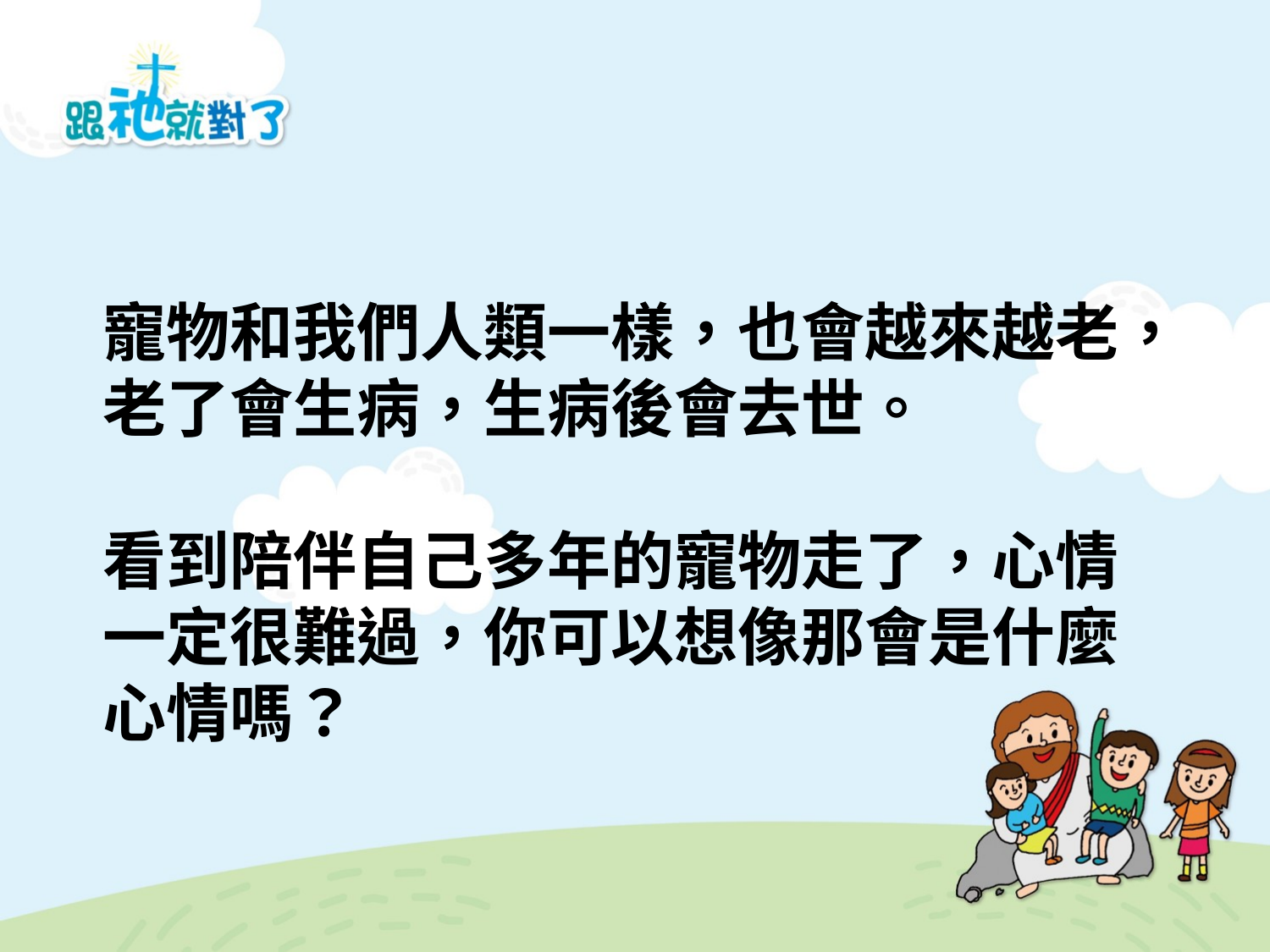

寵物和我們人類一樣，也會越來越老，老了會生病，生病後會去世。

看到陪伴自己多年的寵物走了，心情一定很難過，你可以想像那會是什麼心情嗎？